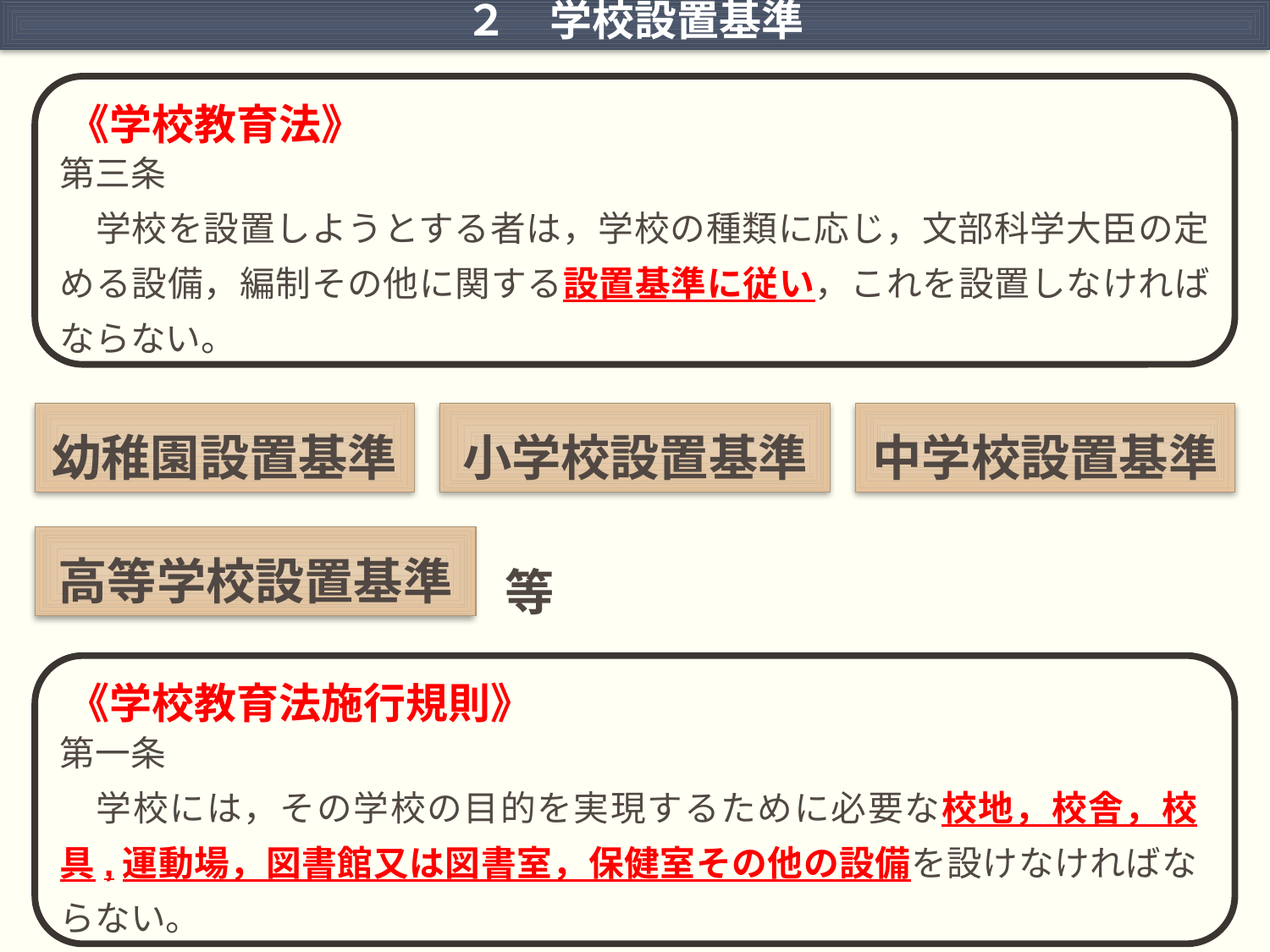

２　学校設置基準

 《学校教育法》
第三条
　学校を設置しようとする者は，学校の種類に応じ，文部科学大臣の定める設備，編制その他に関する設置基準に従い，これを設置しなければならない。
幼稚園設置基準
小学校設置基準
中学校設置基準
高等学校設置基準
等

 《学校教育法施行規則》
第一条
　学校には，その学校の目的を実現するために必要な校地，校舎，校具,運動場，図書館又は図書室，保健室その他の設備を設けなければならない。